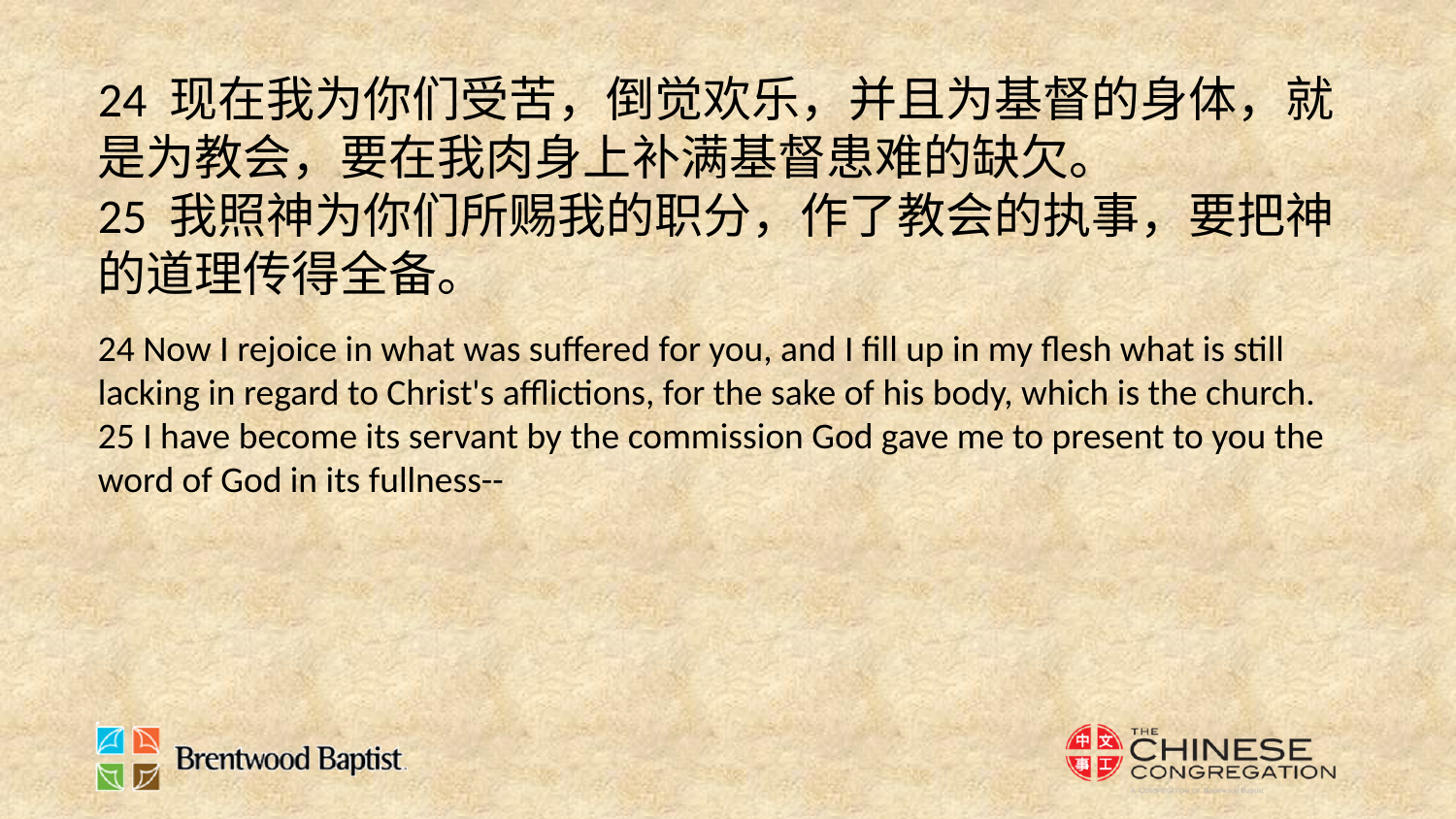

24 现在我为你们受苦，倒觉欢乐，并且为基督的身体，就是为教会，要在我肉身上补满基督患难的缺欠。
25 我照神为你们所赐我的职分，作了教会的执事，要把神的道理传得全备。

24 Now I rejoice in what was suffered for you, and I fill up in my flesh what is still lacking in regard to Christ's afflictions, for the sake of his body, which is the church.
25 I have become its servant by the commission God gave me to present to you the word of God in its fullness--